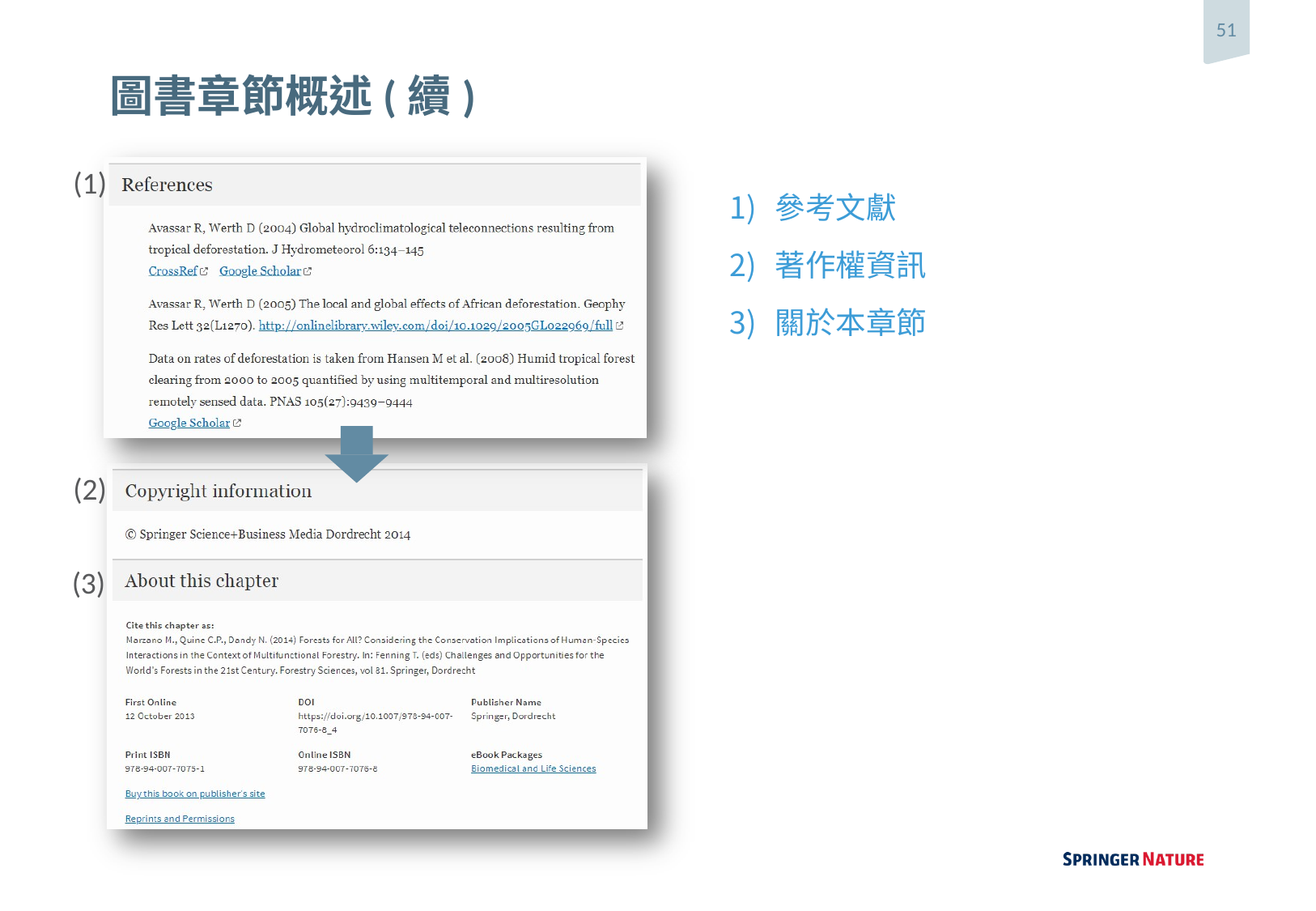

51
# 圖書章節概述(續)

(1)
參考文獻
著作權資訊
關於本章節

(2)

(3)